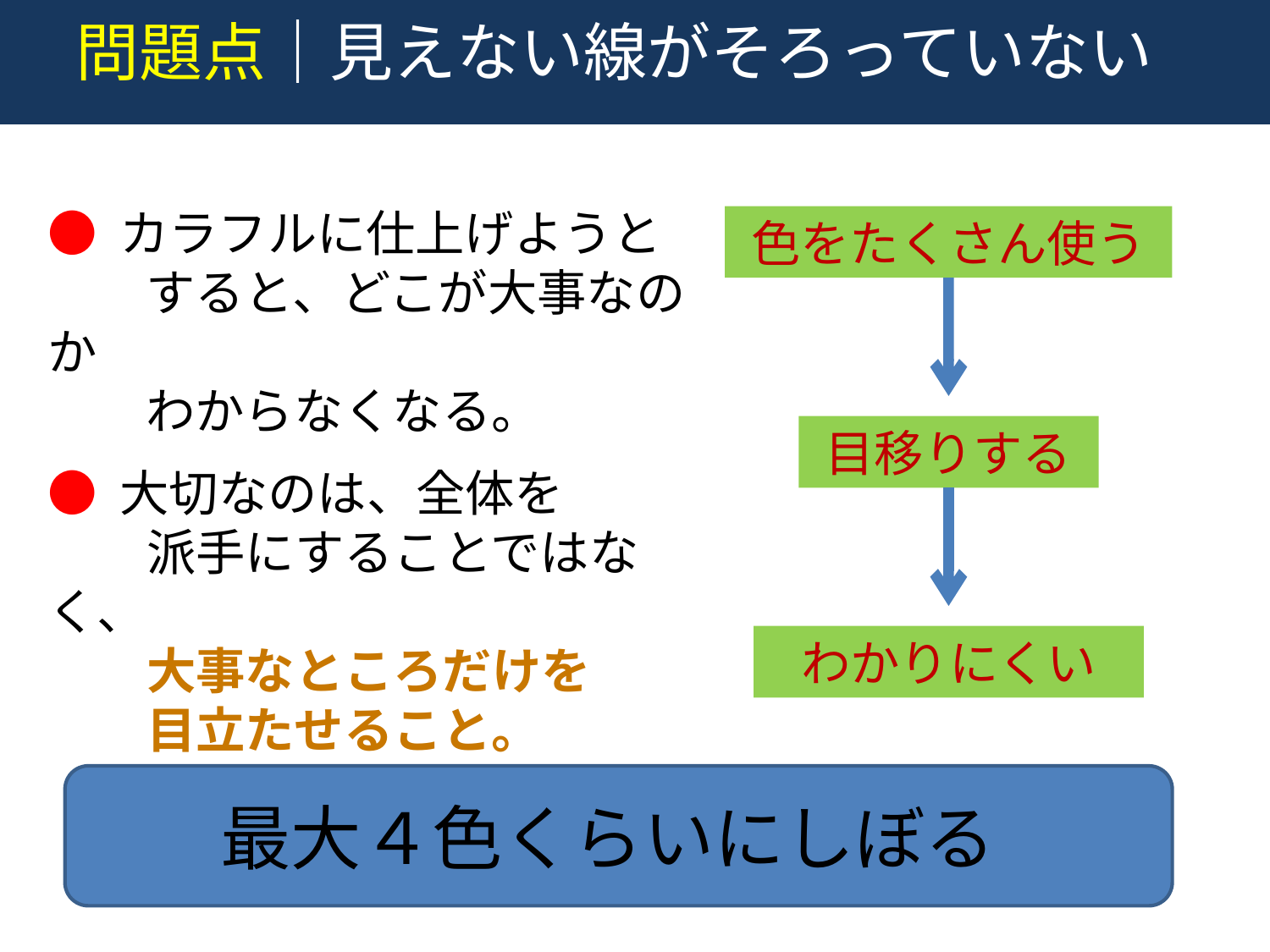

問題点｜見えない線がそろっていない
● カラフルに仕上げようと
　　すると、どこが大事なのか
　　わからなくなる。
色をたくさん使う
目移りする
● 大切なのは、全体を
　　派手にすることではなく、
　　大事なところだけを
　　目立たせること。
わかりにくい

　最大４色くらいにしぼる